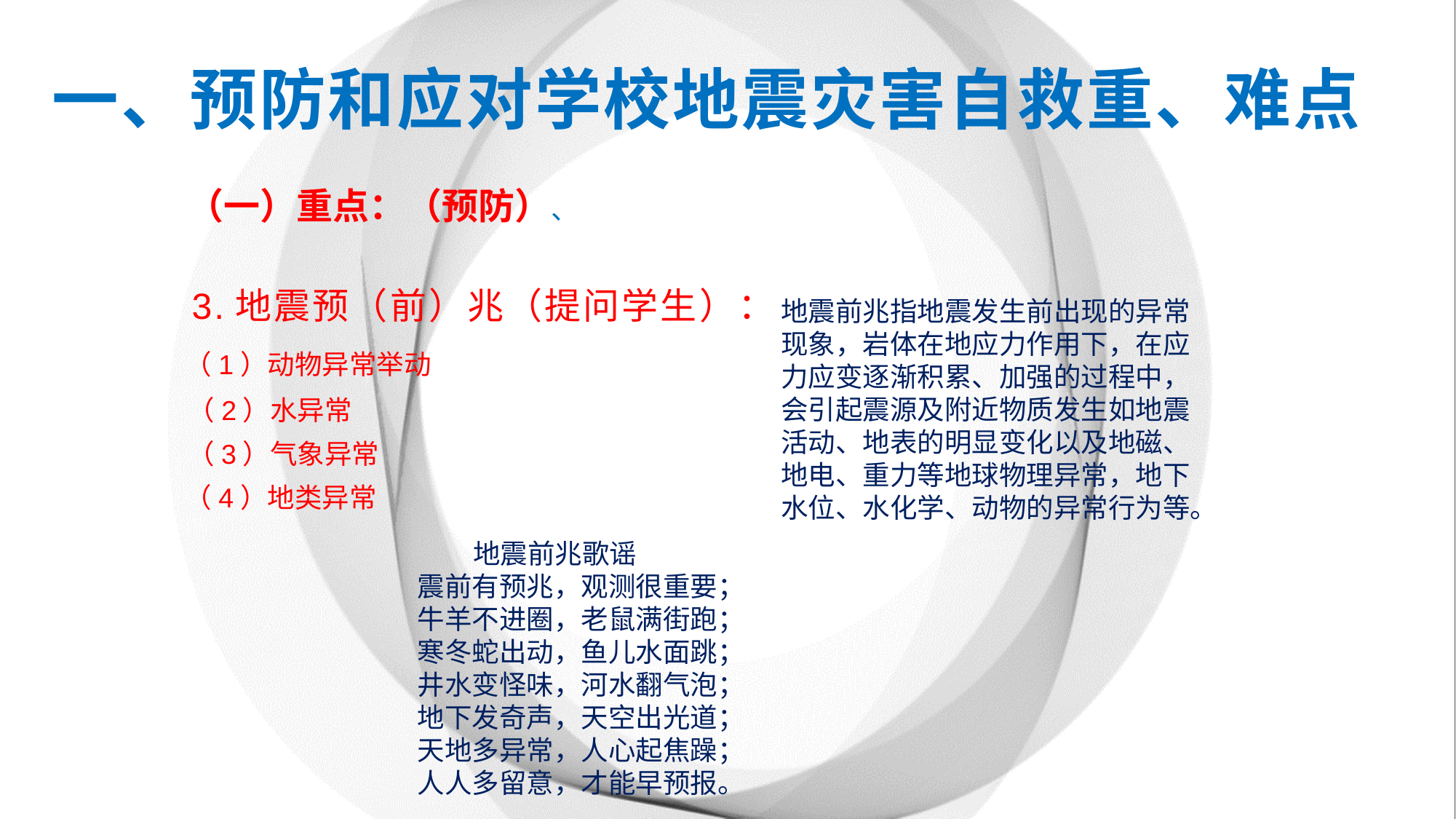

# 一、预防和应对学校地震灾害自救重、难点
          （一）重点：（预防）、
        3.地震预（前）兆（提问学生）：

地震前兆指地震发生前出现的异常现象，岩体在地应力作用下，在应力应变逐渐积累、加强的过程中，会引起震源及附近物质发生如地震活动、地表的明显变化以及地磁、地电、重力等地球物理异常，地下水位、水化学、动物的异常行为等。
（1）动物异常举动
    （2）水异常
    （3）气象异常
（4）地类异常
                                  地震前兆歌谣
                         震前有预兆，观测很重要；
                         牛羊不进圈，老鼠满街跑；
                         寒冬蛇出动，鱼儿水面跳；
                         井水变怪味，河水翻气泡；
                         地下发奇声，天空出光道；
                         天地多异常，人心起焦躁；
                         人人多留意，才能早预报。